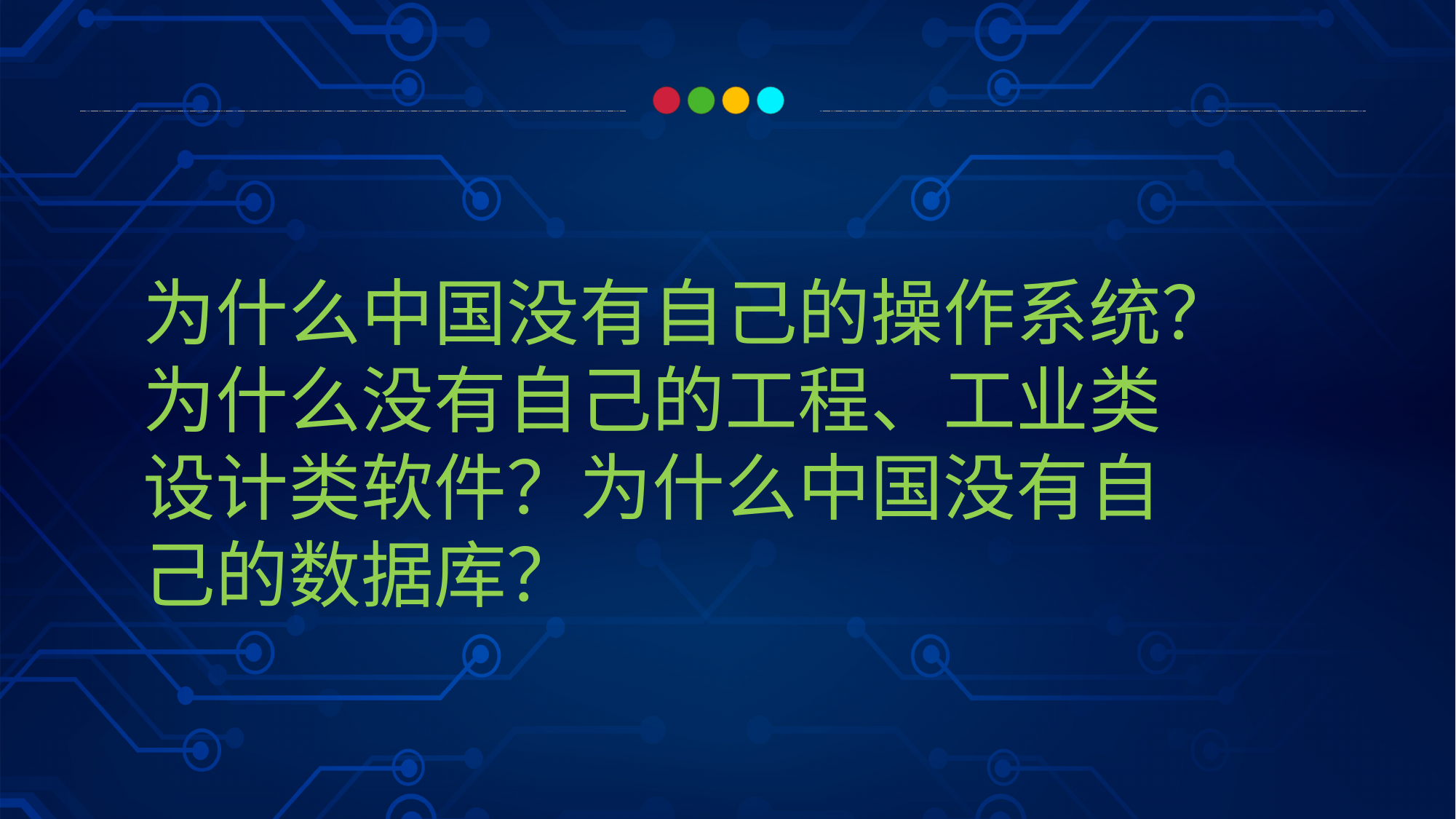

为什么中国没有自己的操作系统？为什么没有自己的工程、工业类设计类软件？为什么中国没有自己的数据库？